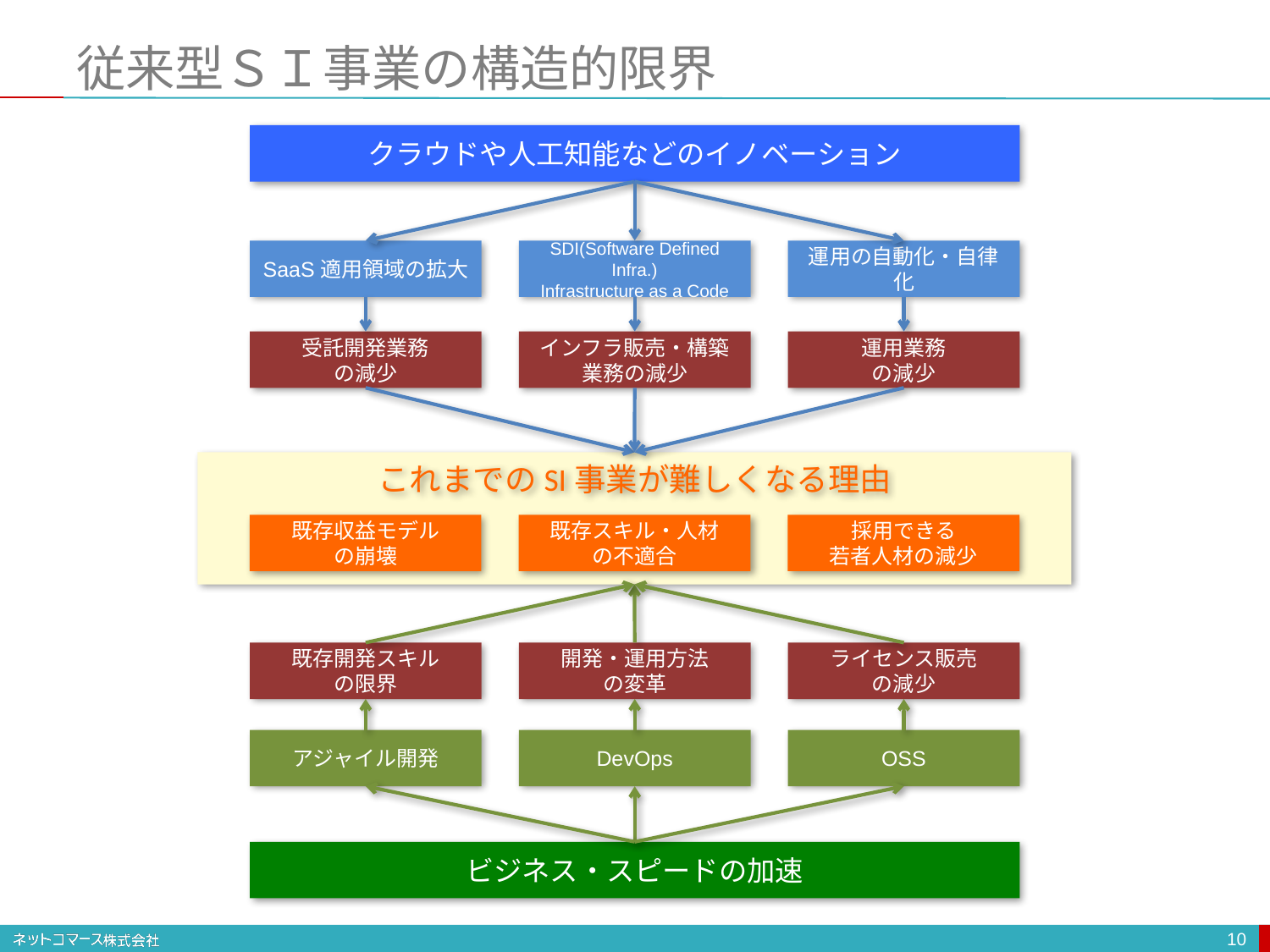

# 従来型ＳＩ事業の構造的限界
クラウドや人工知能などのイノベーション
SaaS適用領域の拡大
SDI(Software Defined Infra.)
Infrastructure as a Code
運用の自動化・自律化
受託開発業務
の減少
インフラ販売・構築
業務の減少
運用業務
の減少

これまでのSI事業が難しくなる理由
既存収益モデル
の崩壊
既存スキル・人材
の不適合
採用できる
若者人材の減少
既存開発スキル
の限界
開発・運用方法
の変革
ライセンス販売
の減少
アジャイル開発
DevOps
OSS
ビジネス・スピードの加速
10